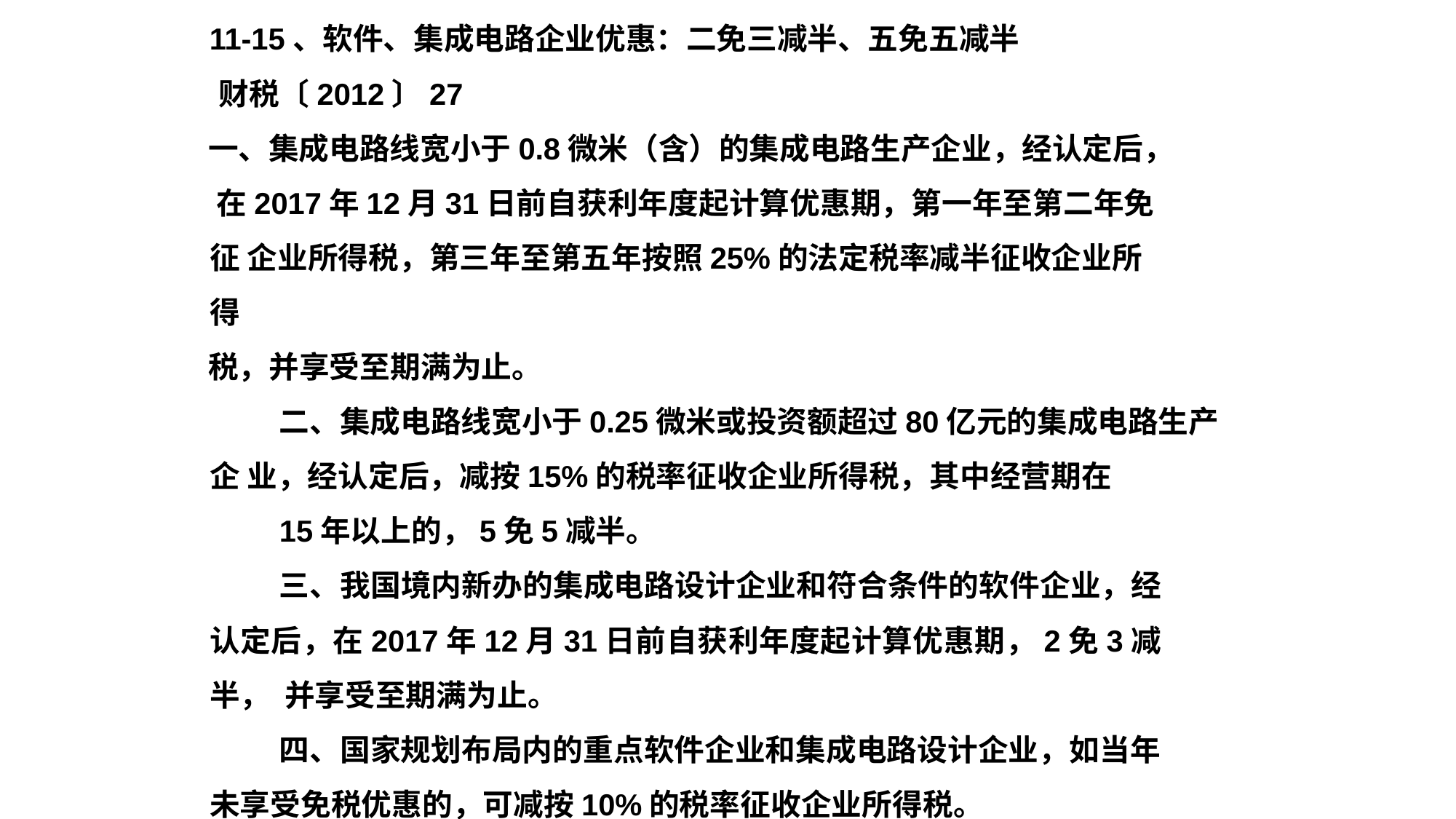

11-15、软件、集成电路企业优惠：二免三减半、五免五减半 财税〔2012〕27
一、集成电路线宽小于0.8微米（含）的集成电路生产企业，经认定后， 在2017年12月31日前自获利年度起计算优惠期，第一年至第二年免征 企业所得税，第三年至第五年按照25%的法定税率减半征收企业所得
税，并享受至期满为止。
二、集成电路线宽小于0.25微米或投资额超过80亿元的集成电路生产企 业，经认定后，减按15%的税率征收企业所得税，其中经营期在
15年以上的，5免5减半。
三、我国境内新办的集成电路设计企业和符合条件的软件企业，经 认定后，在2017年12月31日前自获利年度起计算优惠期，2免3减半，  并享受至期满为止。
四、国家规划布局内的重点软件企业和集成电路设计企业，如当年 未享受免税优惠的，可减按10%的税率征收企业所得税。